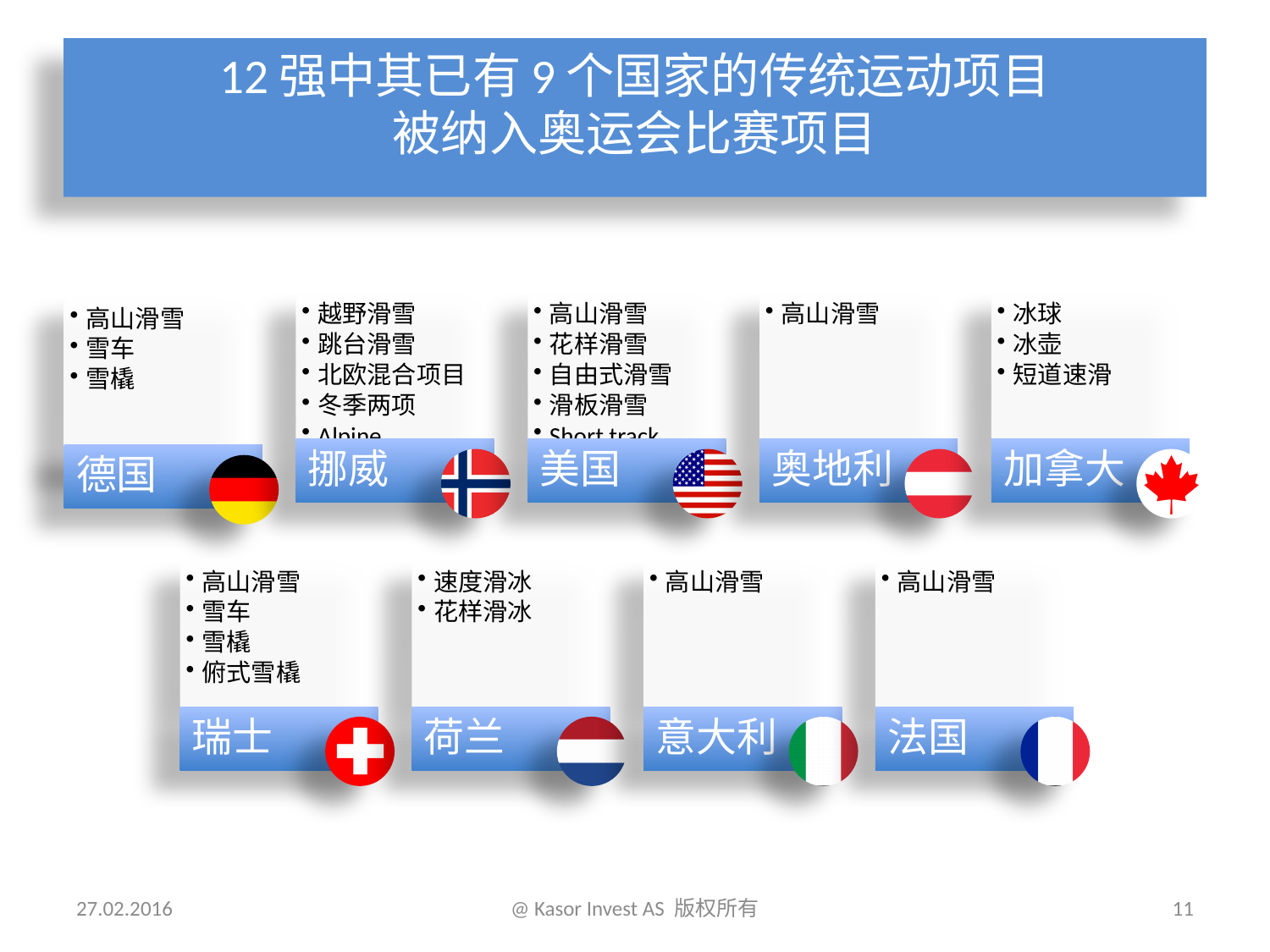

# 12强中其已有9个国家的传统运动项目 被纳入奥运会比赛项目
高山滑雪
雪车
雪橇
德国
越野滑雪
跳台滑雪
北欧混合项目
冬季两项
Alpine
挪威
高山滑雪
花样滑雪
自由式滑雪
滑板滑雪
Short track

美国
高山滑雪
奥地利
冰球
冰壶
短道速滑
加拿大
高山滑雪
雪车
雪橇
俯式雪橇
瑞士
速度滑冰
花样滑冰
荷兰
高山滑雪
意大利
高山滑雪
法国
27.02.2016
@ Kasor Invest AS 版权所有
11